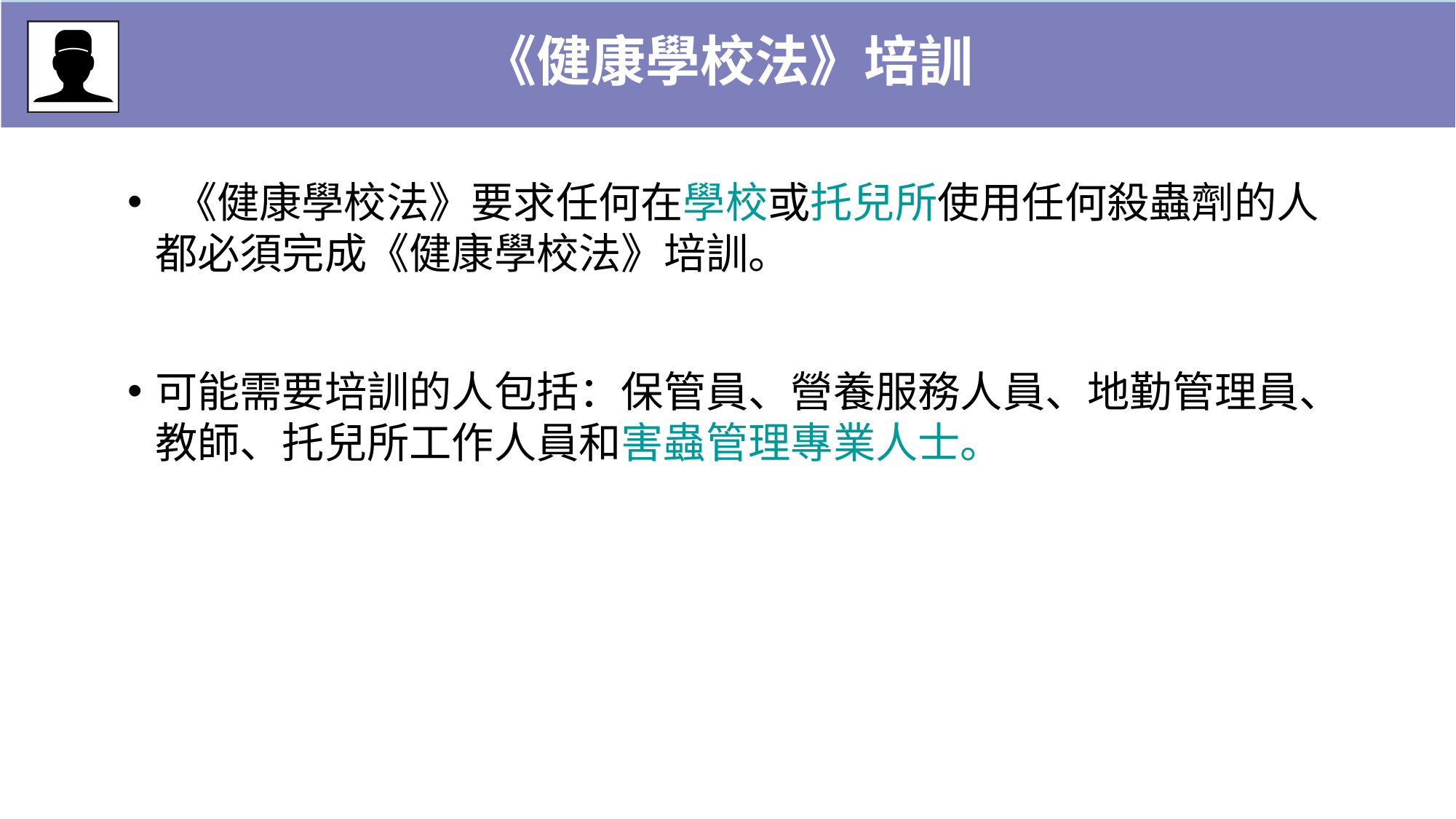

《健康學校法》培訓
 《健康學校法》要求任何在學校或托兒所使用任何殺蟲劑的人都必須完成《健康學校法》培訓。

可能需要培訓的人包括：保管員、營養服務人員、地勤管理員、教師、托兒所工作人員和害蟲管理專業人士。